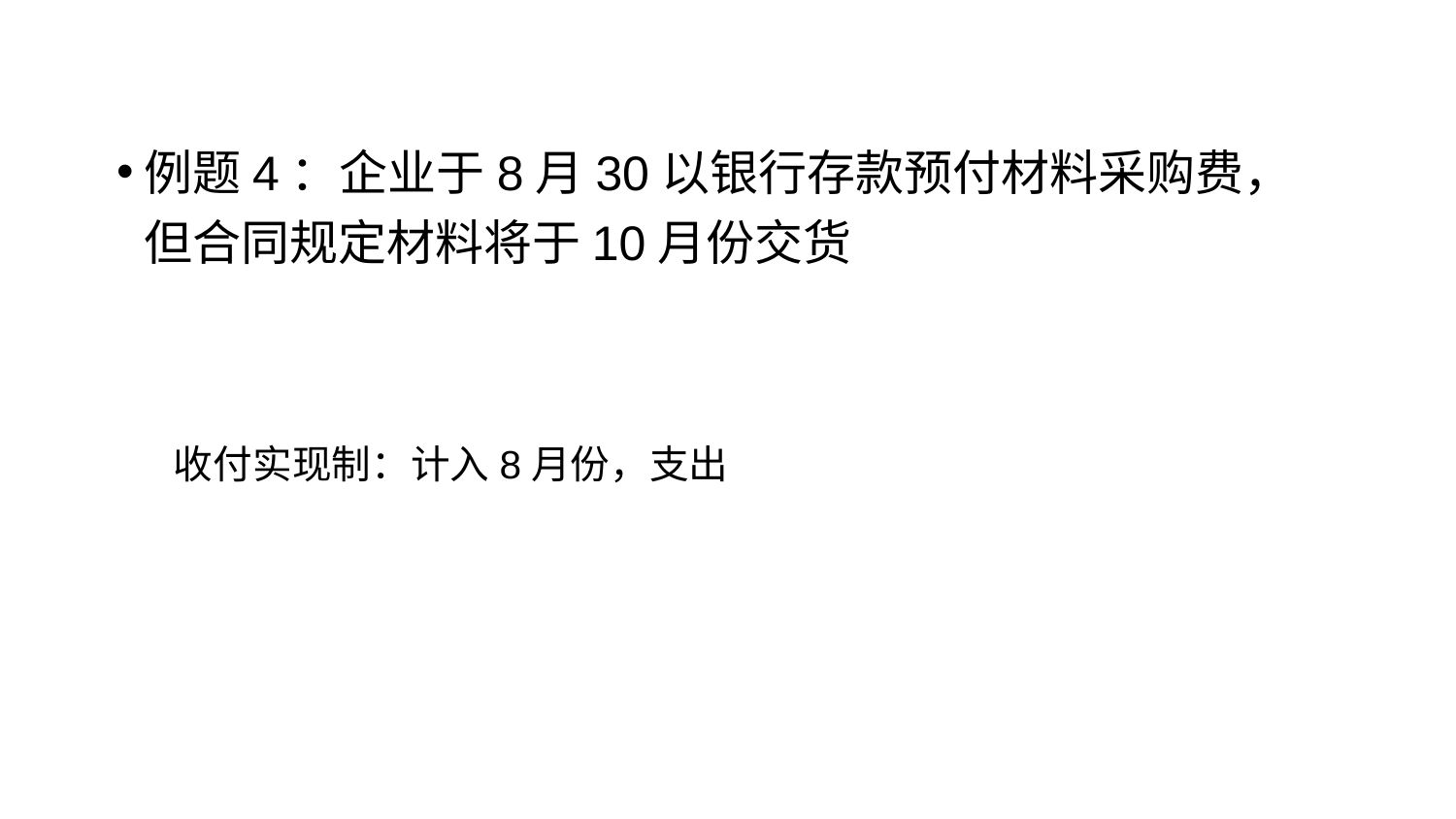

例题4：企业于8月30以银行存款预付材料采购费，但合同规定材料将于10月份交货
收付实现制：计入8月份，支出